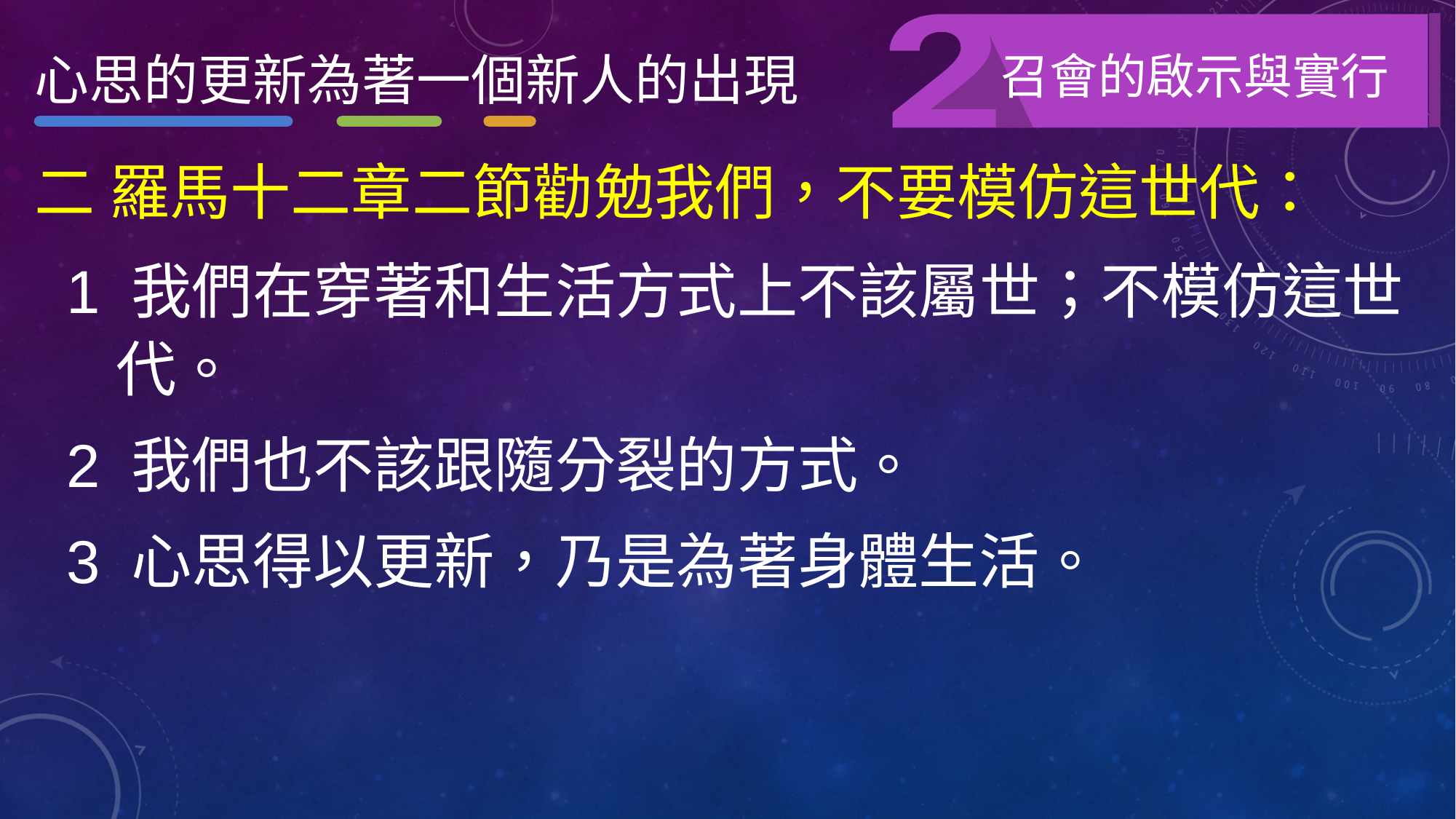

召會的啟示與實行
心思的更新為著一個新人的出現

二 羅馬十二章二節勸勉我們，不要模仿這世代：
1 我們在穿著和生活方式上不該屬世；不模仿這世代。
2 我們也不該跟隨分裂的方式。
3 心思得以更新，乃是為著身體生活。